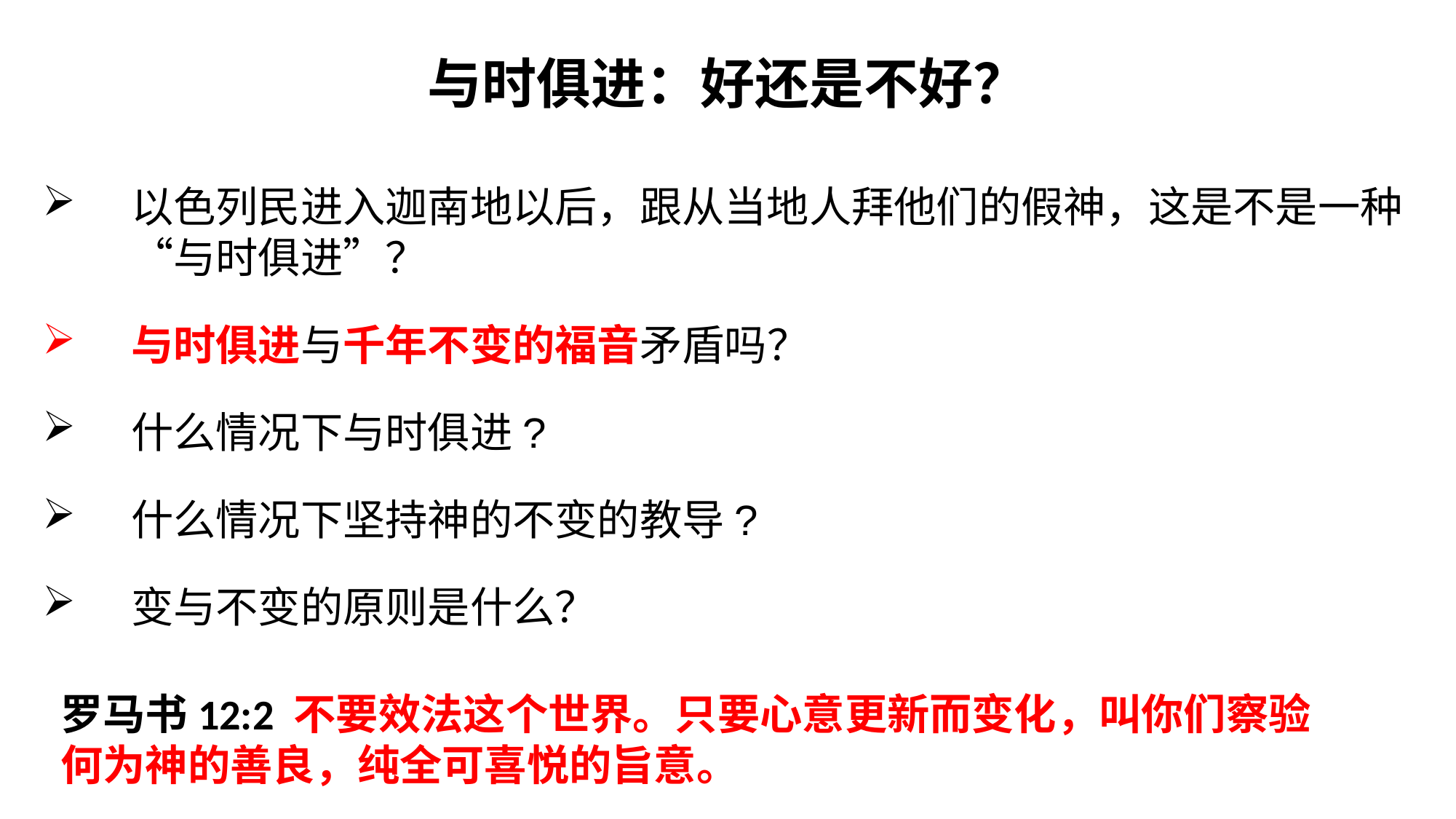

与时俱进：好还是不好？

以色列民进入迦南地以后，跟从当地人拜他们的假神，这是不是一种“与时俱进”？

与时俱进与千年不变的福音矛盾吗？

什么情况下与时俱进?

什么情况下坚持神的不变的教导?

变与不变的原则是什么？
罗马书12:2 不要效法这个世界。只要心意更新而变化，叫你们察验何为神的善良，纯全可喜悦的旨意。